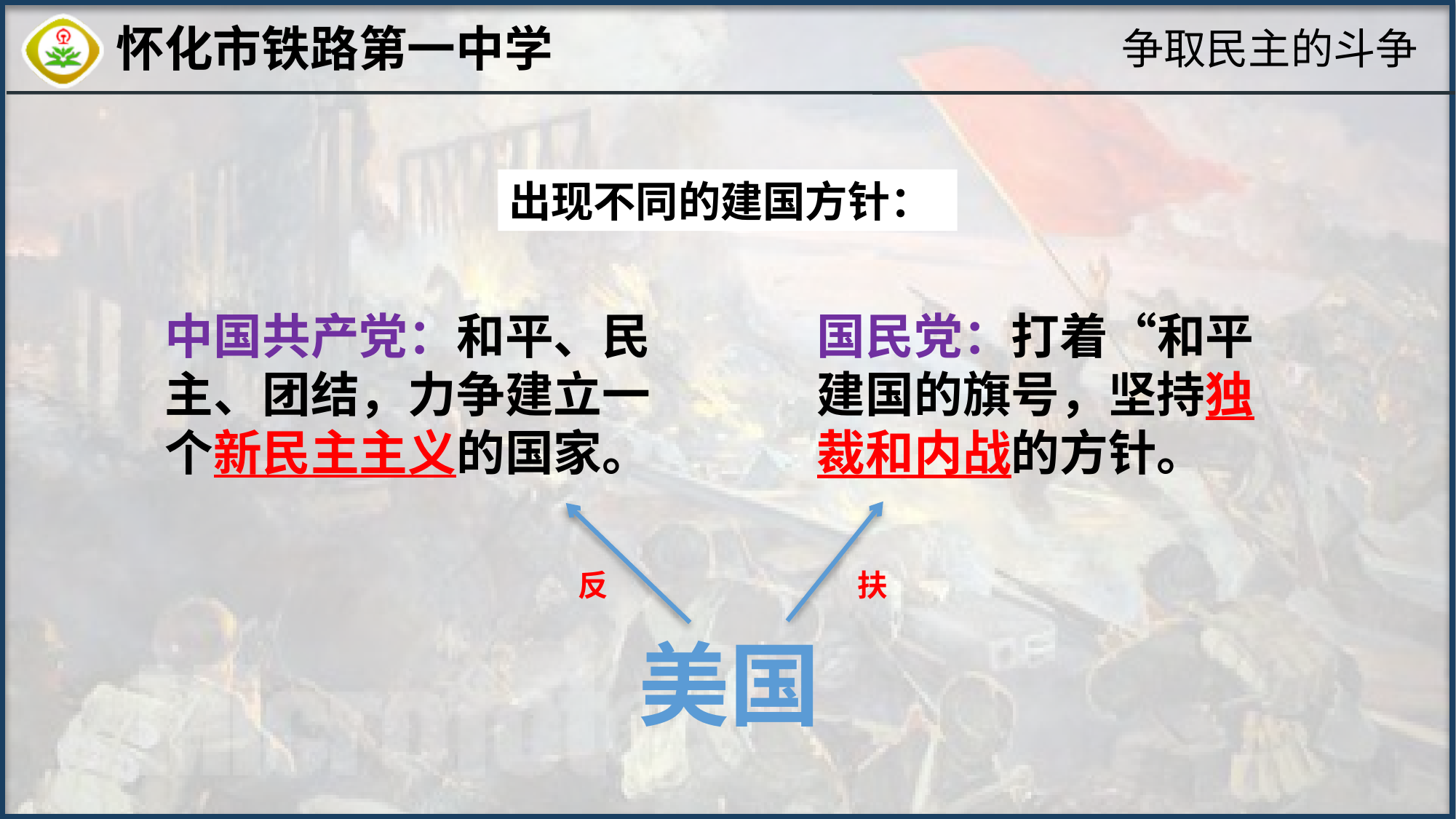

争取民主的斗争
出现不同的建国方针：
中国共产党：和平、民主、团结，力争建立一个新民主主义的国家。
国民党：打着“和平建国的旗号，坚持独裁和内战的方针。
反
扶
美国